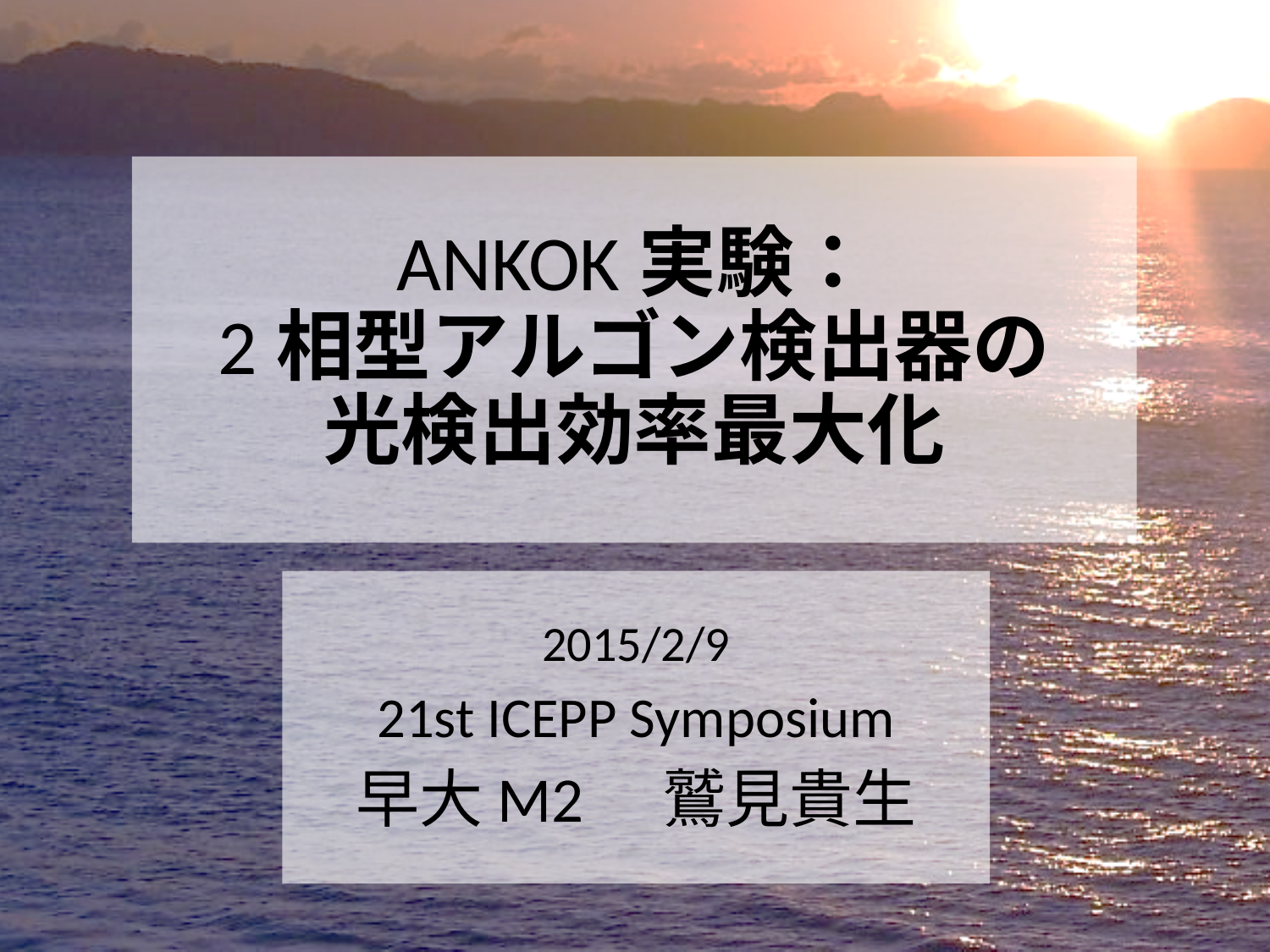

# ANKOK実験： 2相型アルゴン検出器の 光検出効率最大化
2015/2/9
21st ICEPP Symposium
早大M2　鷲見貴生